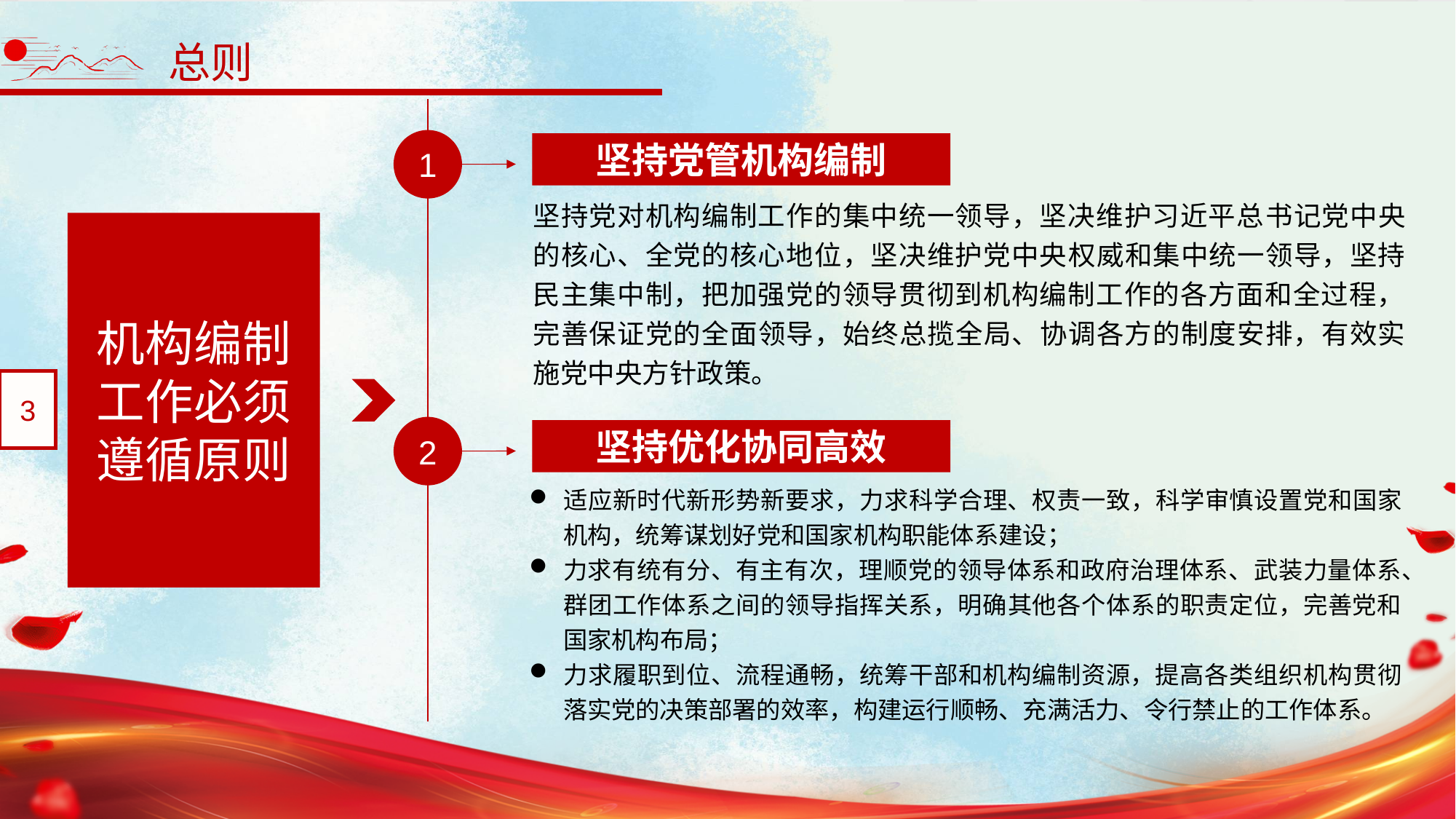

总则
1
坚持党管机构编制
坚持党对机构编制工作的集中统一领导，坚决维护习近平总书记党中央的核心、全党的核心地位，坚决维护党中央权威和集中统一领导，坚持民主集中制，把加强党的领导贯彻到机构编制工作的各方面和全过程，完善保证党的全面领导，始终总揽全局、协调各方的制度安排，有效实施党中央方针政策。
机构编制
工作必须
遵循原则

3

2
坚持优化协同高效
适应新时代新形势新要求，力求科学合理、权责一致，科学审慎设置党和国家机构，统筹谋划好党和国家机构职能体系建设；
力求有统有分、有主有次，理顺党的领导体系和政府治理体系、武装力量体系、群团工作体系之间的领导指挥关系，明确其他各个体系的职责定位，完善党和国家机构布局；
力求履职到位、流程通畅，统筹干部和机构编制资源，提高各类组织机构贯彻落实党的决策部署的效率，构建运行顺畅、充满活力、令行禁止的工作体系。